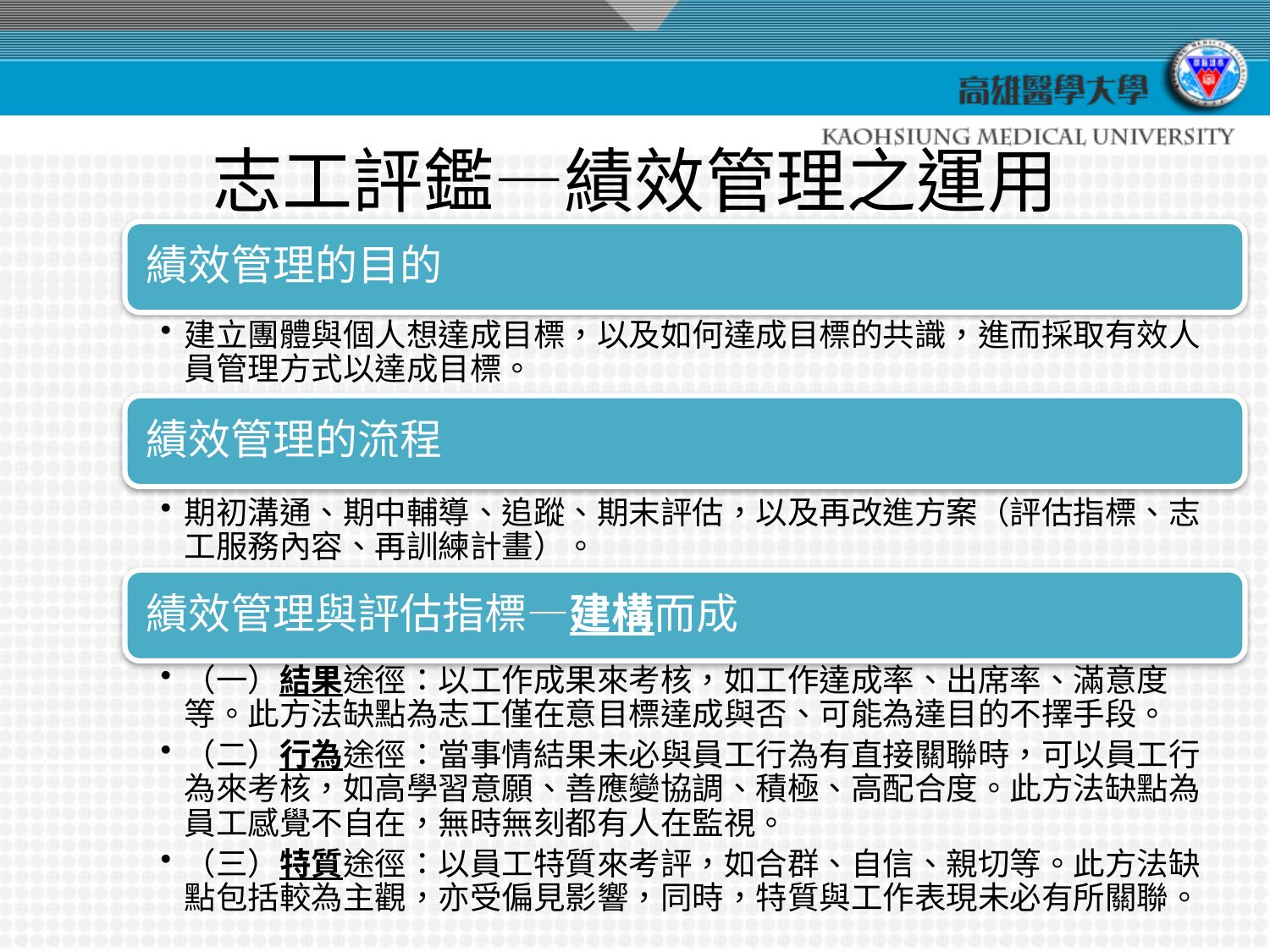

# 志工評鑑—績效管理之運用
績效管理的目的
建立團體與個人想達成目標，以及如何達成目標的共識，進而採取有效人員管理方式以達成目標。
績效管理的流程
期初溝通、期中輔導、追蹤、期末評估，以及再改進方案（評估指標、志工服務內容、再訓練計畫）。
績效管理與評估指標—建構而成
（一）結果途徑：以工作成果來考核，如工作達成率、出席率、滿意度等。此方法缺點為志工僅在意目標達成與否、可能為達目的不擇手段。
（二）行為途徑：當事情結果未必與員工行為有直接關聯時，可以員工行為來考核，如高學習意願、善應變協調、積極、高配合度。此方法缺點為員工感覺不自在，無時無刻都有人在監視。
（三）特質途徑：以員工特質來考評，如合群、自信、親切等。此方法缺點包括較為主觀，亦受偏見影響，同時，特質與工作表現未必有所關聯。